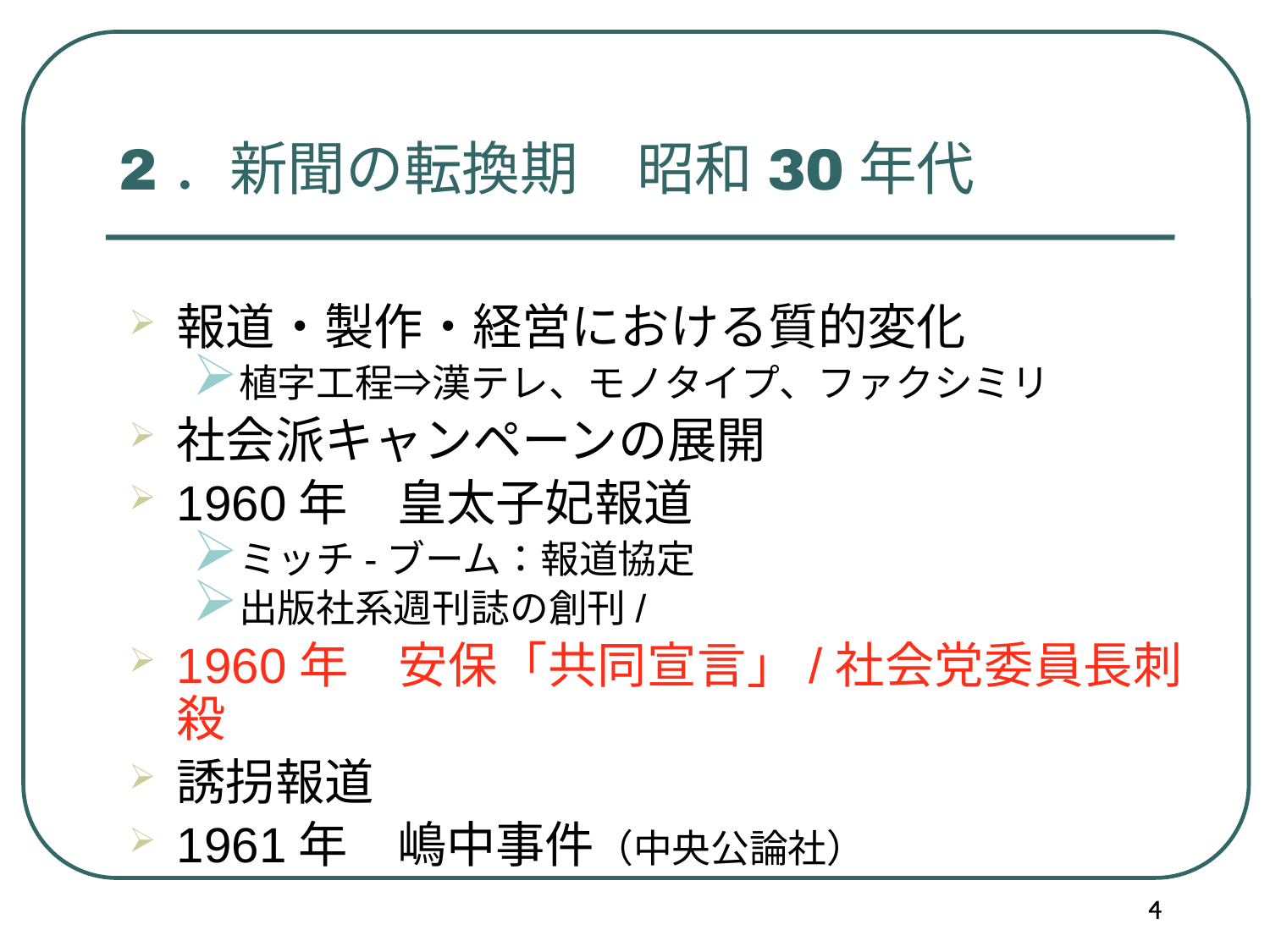

2．新聞の転換期　昭和30年代
報道・製作・経営における質的変化
植字工程⇒漢テレ、モノタイプ、ファクシミリ
社会派キャンペーンの展開
1960年　皇太子妃報道
ミッチ-ブーム：報道協定
出版社系週刊誌の創刊/
1960年　安保「共同宣言」/社会党委員長刺殺
誘拐報道
1961年　嶋中事件（中央公論社）
4